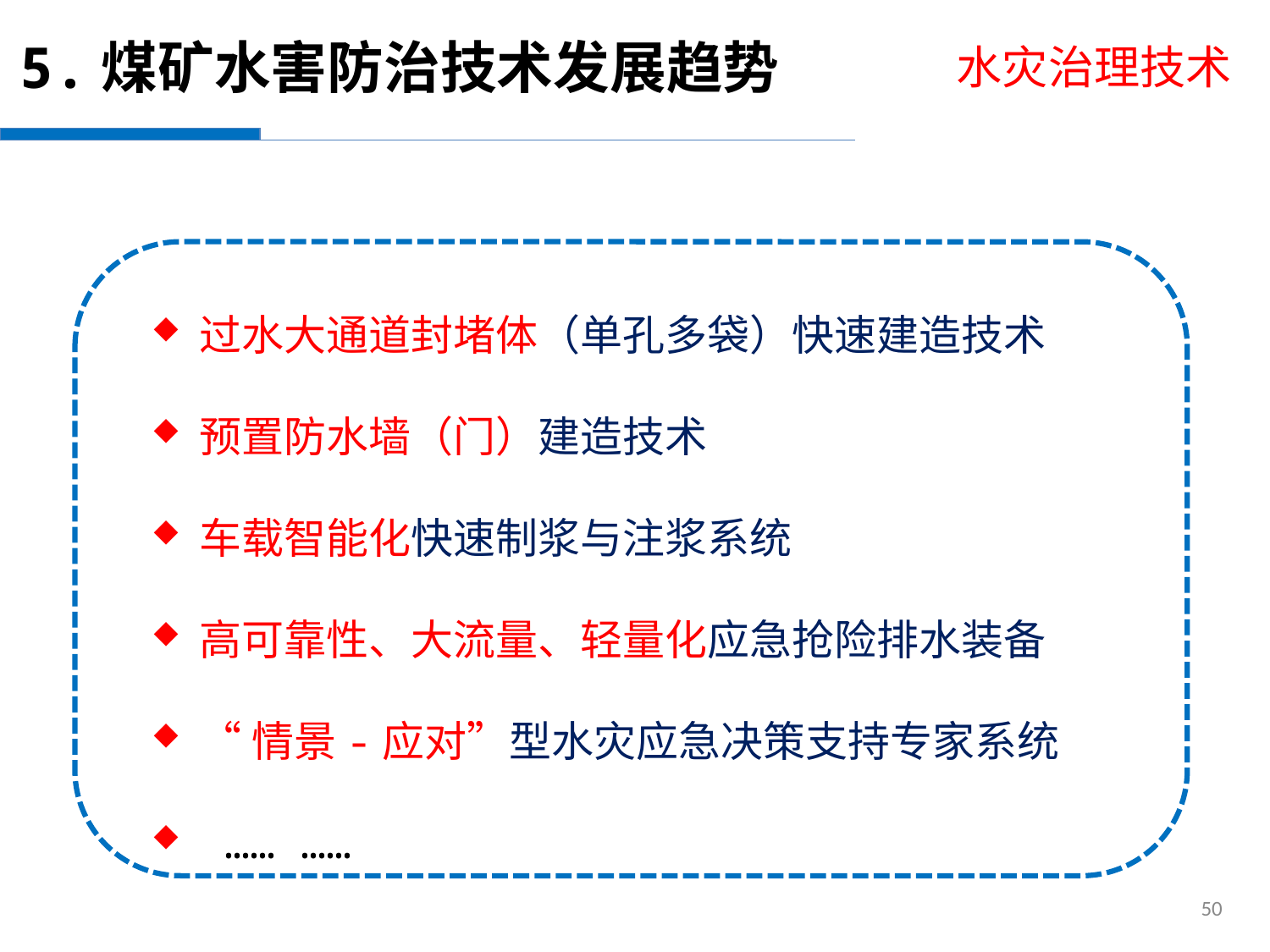

5.煤矿水害防治技术发展趋势
水灾治理技术

过水大通道封堵体（单孔多袋）快速建造技术
预置防水墙（门）建造技术
车载智能化快速制浆与注浆系统
高可靠性、大流量、轻量化应急抢险排水装备
“情景-应对”型水灾应急决策支持专家系统
 …… ……
50